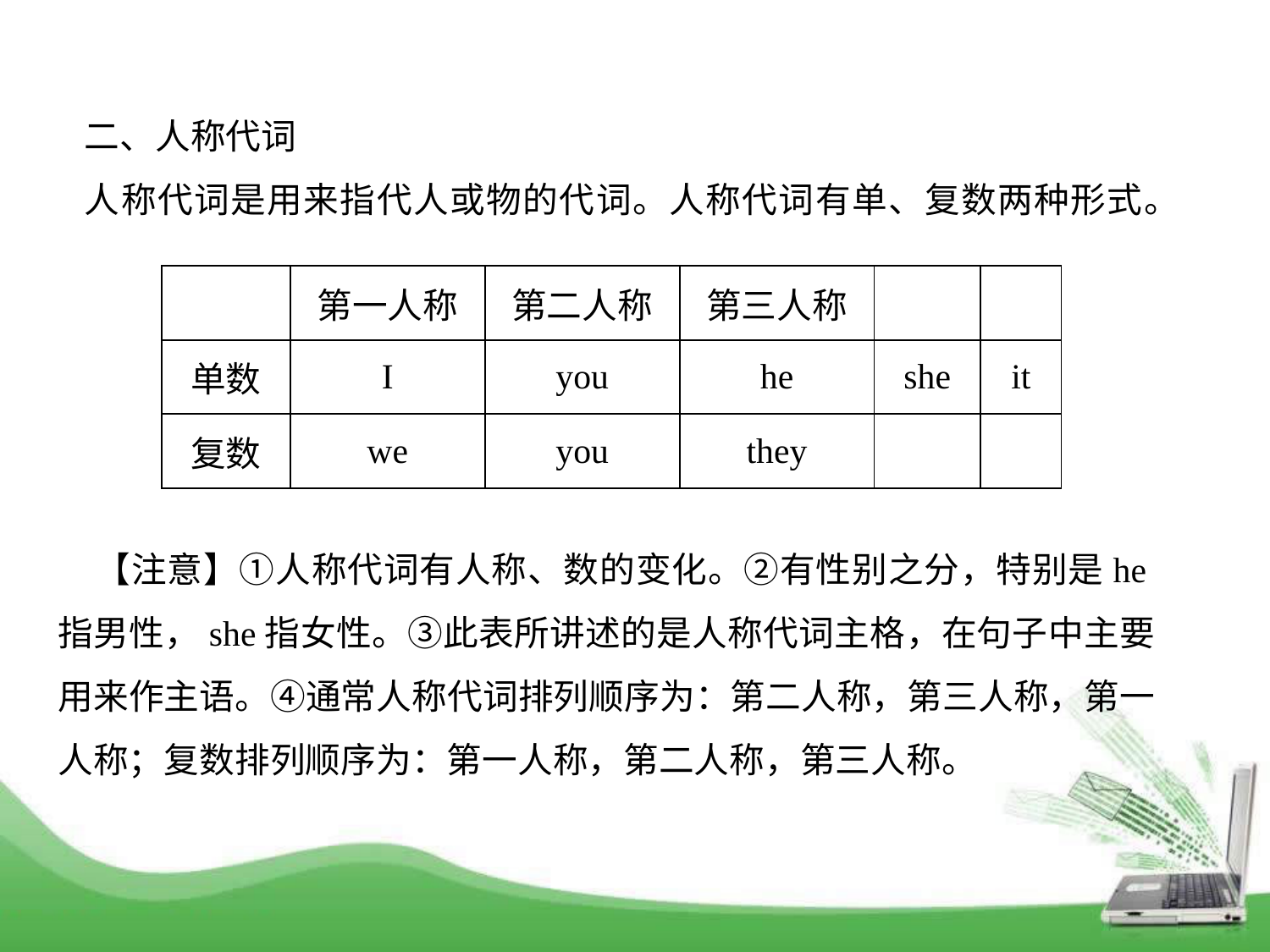

二、人称代词
人称代词是用来指代人或物的代词。人称代词有单、复数两种形式。
|  | 第一人称 | 第二人称 | 第三人称 |  |  |
| --- | --- | --- | --- | --- | --- |
| 单数 | I | you | he | she | it |
| 复数 | we | you | they |  |  |
【注意】①人称代词有人称、数的变化。②有性别之分，特别是he指男性，she指女性。③此表所讲述的是人称代词主格，在句子中主要用来作主语。④通常人称代词排列顺序为：第二人称，第三人称，第一人称；复数排列顺序为：第一人称，第二人称，第三人称。